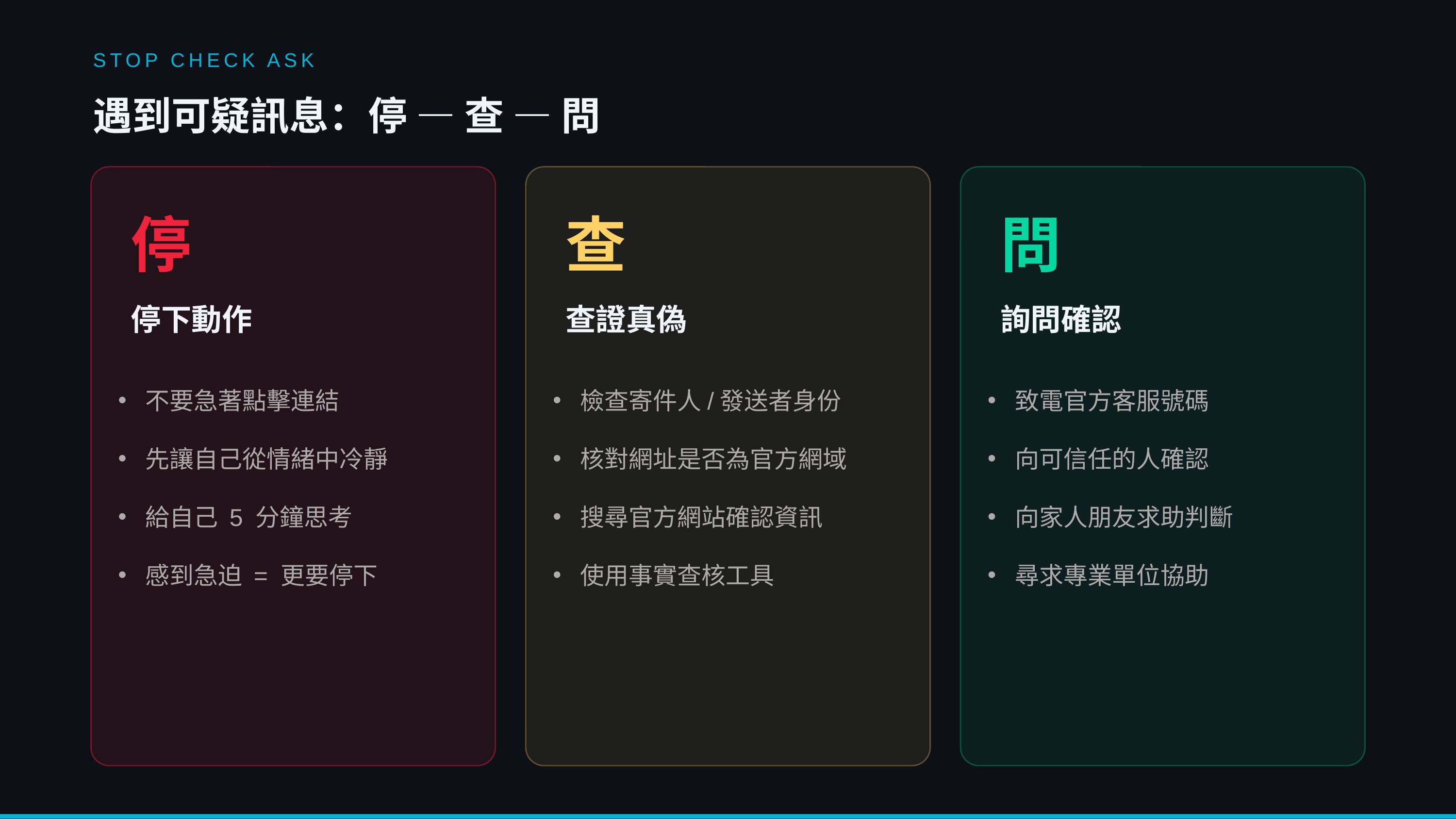

STOP CHECK ASK
遇到可疑訊息：停 — 查 — 問

停
查
問
停下動作
查證真偽
詢問確認
不要急著點擊連結
先讓自己從情緒中冷靜
給自己 5 分鐘思考
感到急迫 = 更要停下
檢查寄件人/發送者身份
核對網址是否為官方網域
搜尋官方網站確認資訊
使用事實查核工具
致電官方客服號碼
向可信任的人確認
向家人朋友求助判斷
尋求專業單位協助